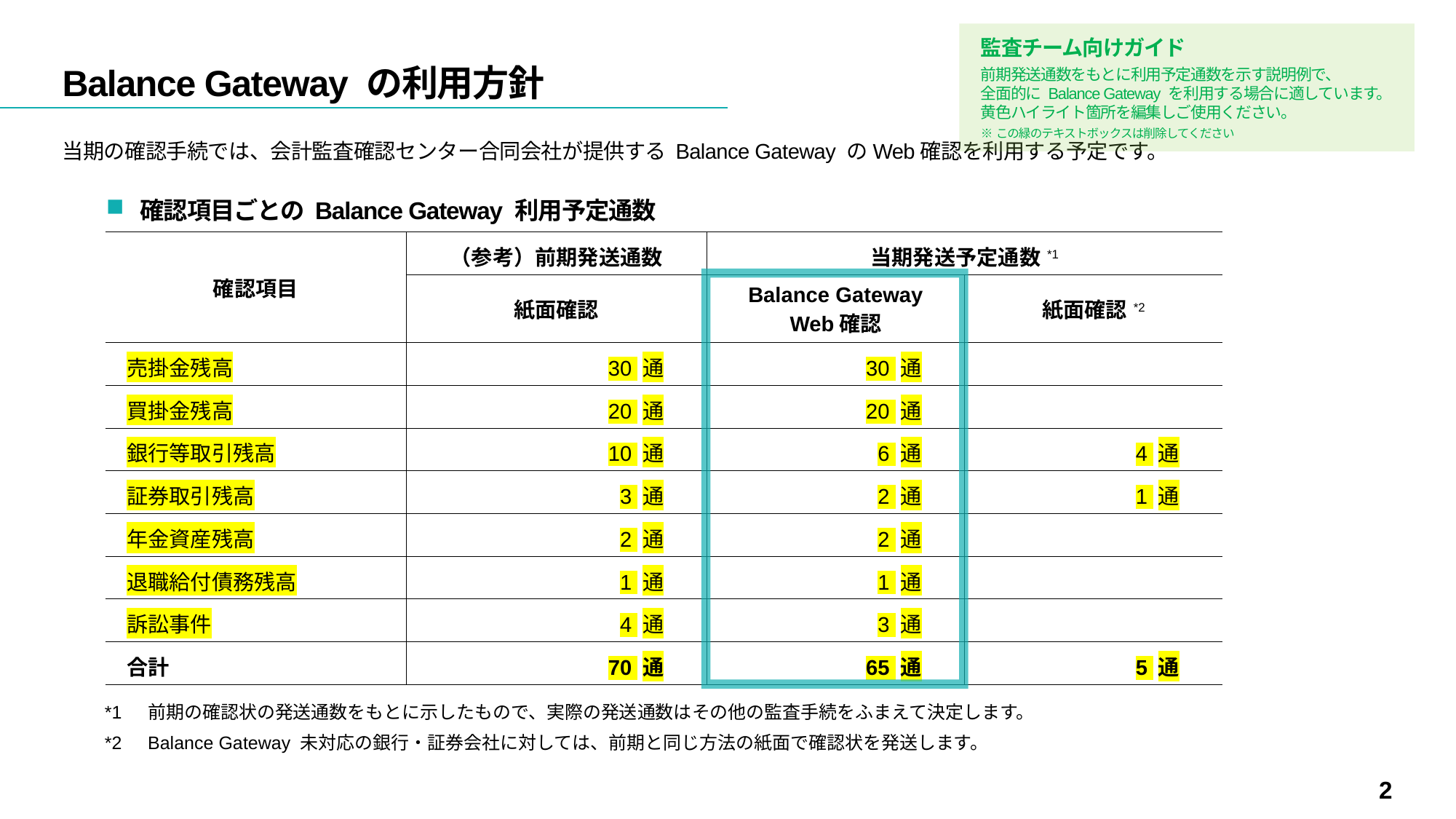

監査チーム向けガイド
前期発送通数をもとに利用予定通数を示す説明例で、
全面的に Balance Gateway を利用する場合に適しています。
黄色ハイライト箇所を編集しご使用ください。
※この緑のテキストボックスは削除してください
# Balance Gateway の利用方針
当期の確認手続では、会計監査確認センター合同会社が提供する Balance Gateway のWeb確認を利用する予定です。
確認項目ごとの Balance Gateway 利用予定通数
| 確認項目 | （参考）前期発送通数 | 当期発送予定通数 \*1 |  |
| --- | --- | --- | --- |
|  | 紙面確認 | Balance Gateway Web確認 | 紙面確認 \*2 |
| 売掛金残高 | 30 通 | 30 通 |  |
| 買掛金残高 | 20 通 | 20 通 |  |
| 銀行等取引残高 | 10 通 | 6 通 | 4 通 |
| 証券取引残高 | 3 通 | 2 通 | 1 通 |
| 年金資産残高 | 2 通 | 2 通 |  |
| 退職給付債務残高 | 1 通 | 1 通 |  |
| 訴訟事件 | 4 通 | 3 通 |  |
| 合計 | 70 通 | 65 通 | 5 通 |

*1	前期の確認状の発送通数をもとに示したもので、実際の発送通数はその他の監査手続をふまえて決定します。
*2	Balance Gateway 未対応の銀行・証券会社に対しては、前期と同じ方法の紙面で確認状を発送します。
2